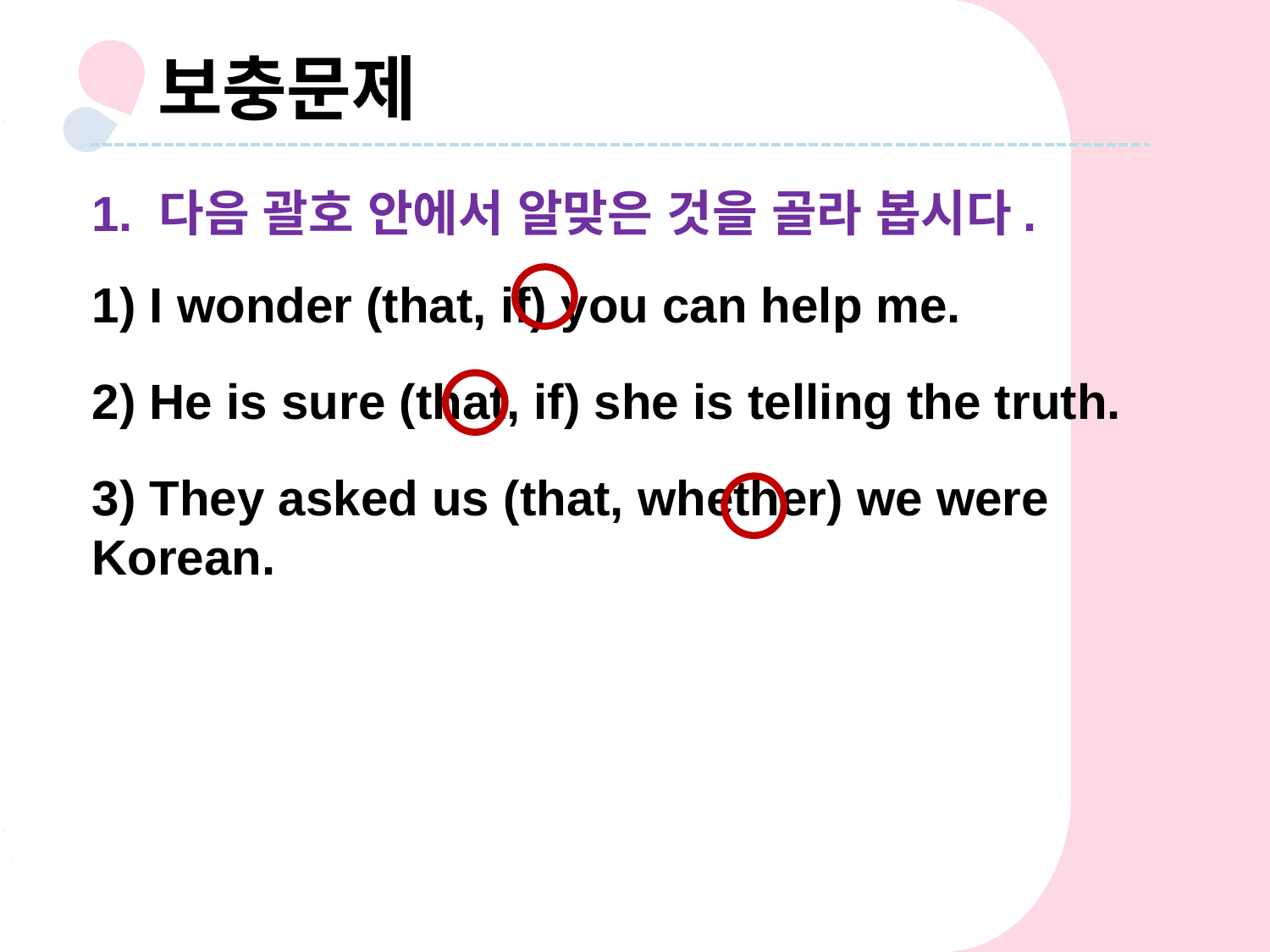

보충문제
1. 다음 괄호 안에서 알맞은 것을 골라 봅시다.
1) I wonder (that, if) you can help me.

2) He is sure (that, if) she is telling the truth.

3) They asked us (that, whether) we were    Korean.